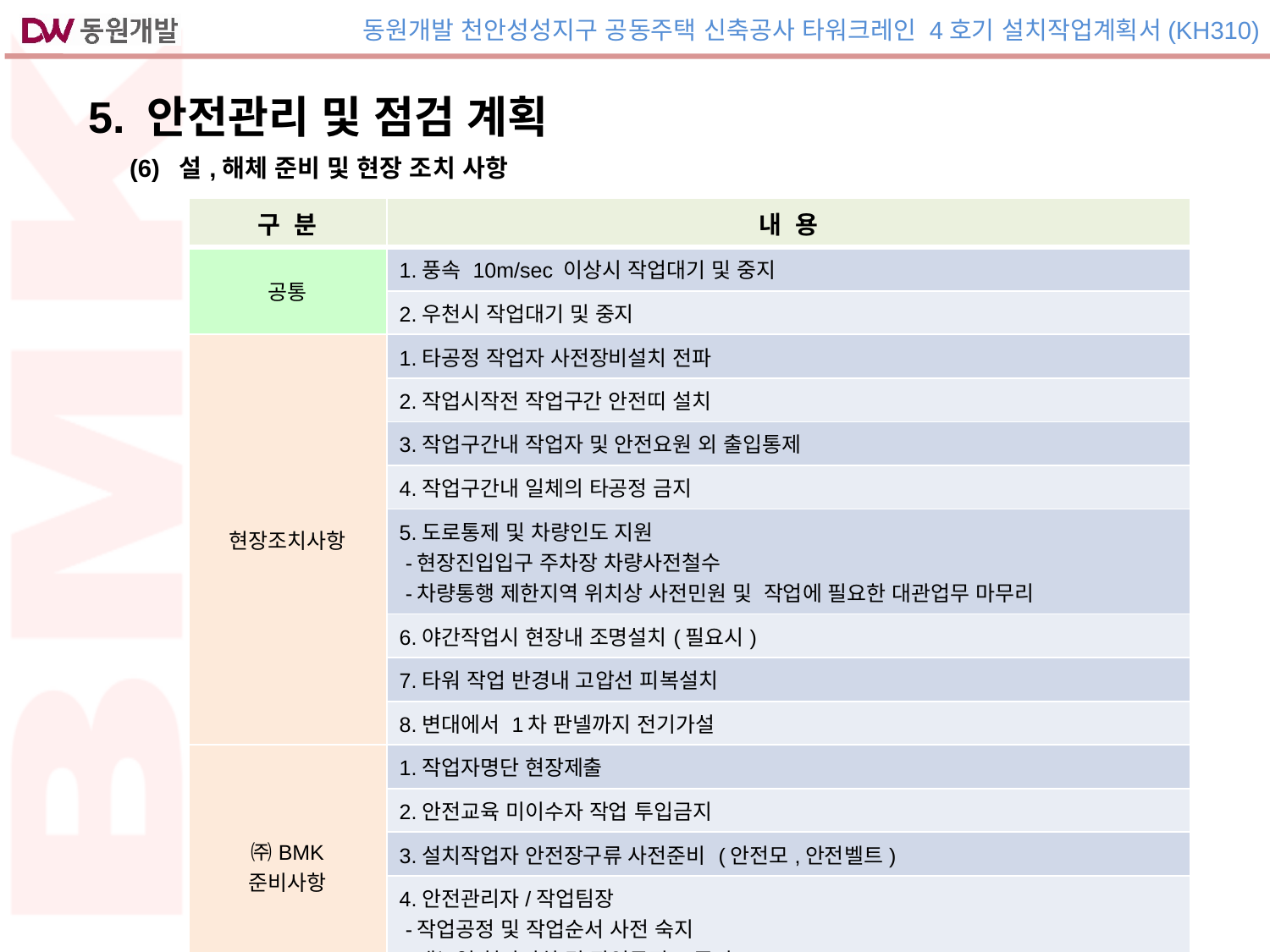

| 5. 안전관리 및 점검 계획 |
| --- |
| (6) 설,해체 준비 및 현장 조치 사항 |
| --- |
| 구 분 | 내 용 |
| --- | --- |
| 공통 | 1.풍속 10m/sec 이상시 작업대기 및 중지 |
|  | 2.우천시 작업대기 및 중지 |
| 현장조치사항 | 1.타공정 작업자 사전장비설치 전파 |
|  | 2.작업시작전 작업구간 안전띠 설치 |
|  | 3.작업구간내 작업자 및 안전요원 외 출입통제 |
|  | 4.작업구간내 일체의 타공정 금지 |
|  | 5.도로통제 및 차량인도 지원 -현장진입입구 주차장 차량사전철수 -차량통행 제한지역 위치상 사전민원 및 작업에 필요한 대관업무 마무리 |
|  | 6.야간작업시 현장내 조명설치(필요시) |
|  | 7.타워 작업 반경내 고압선 피복설치 |
|  | 8.변대에서 1차 판넬까지 전기가설 |
| ㈜BMK 준비사항 | 1.작업자명단 현장제출 |
|  | 2.안전교육 미이수자 작업 투입금지 |
|  | 3.설치작업자 안전장구류 사전준비 (안전모,안전벨트) |
|  | 4.안전관리자/작업팀장 -작업공정 및 작업순서 사전 숙지 -매뉴얼 현장비치 및 작업공정표 준비 -작업부담 및 위험요소 사전파악 |